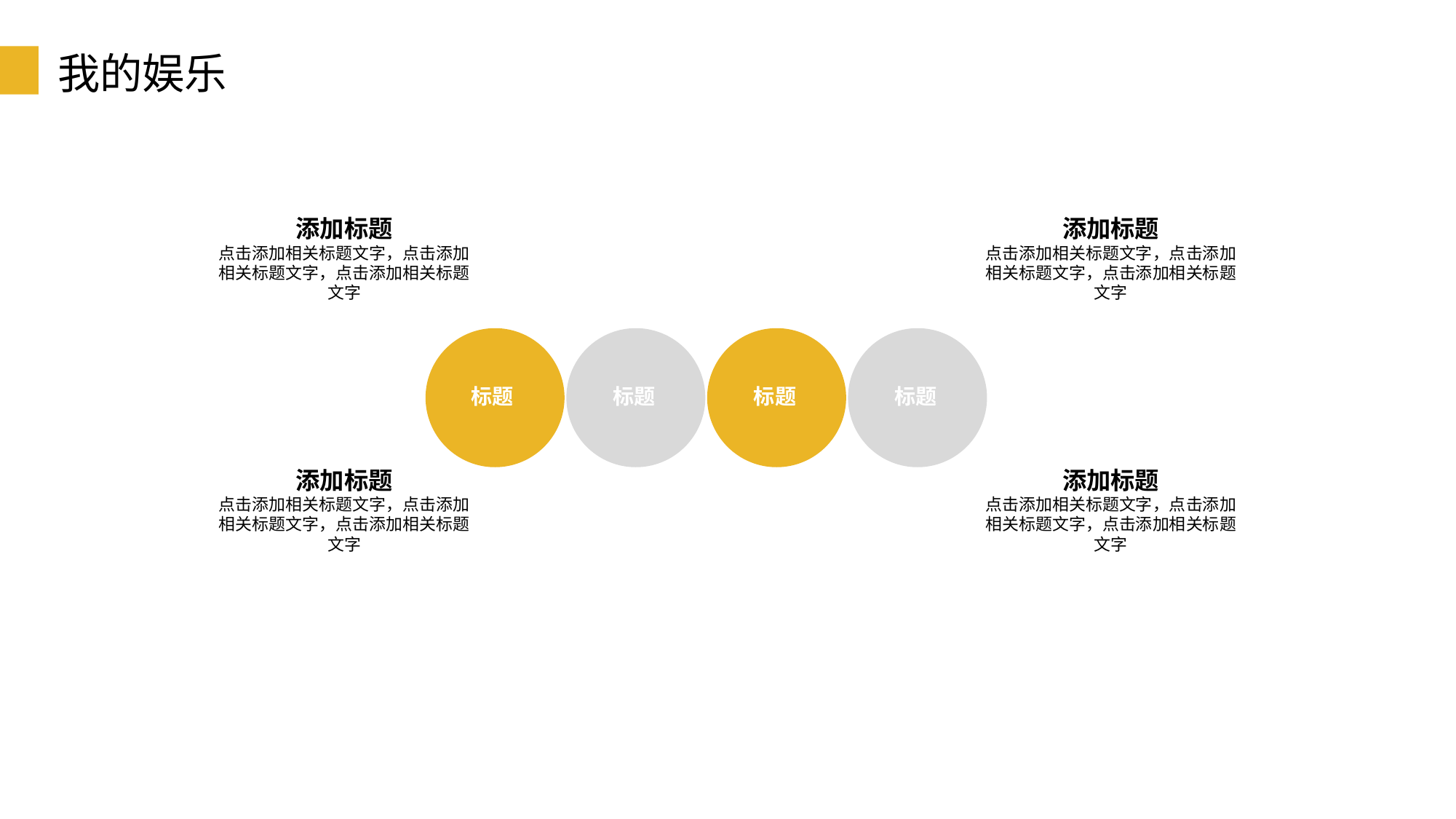

我的娱乐

添加标题
点击添加相关标题文字，点击添加相关标题文字，点击添加相关标题文字
添加标题
点击添加相关标题文字，点击添加相关标题文字，点击添加相关标题文字

标题
标题
标题
标题
添加标题
点击添加相关标题文字，点击添加相关标题文字，点击添加相关标题文字
添加标题
点击添加相关标题文字，点击添加相关标题文字，点击添加相关标题文字